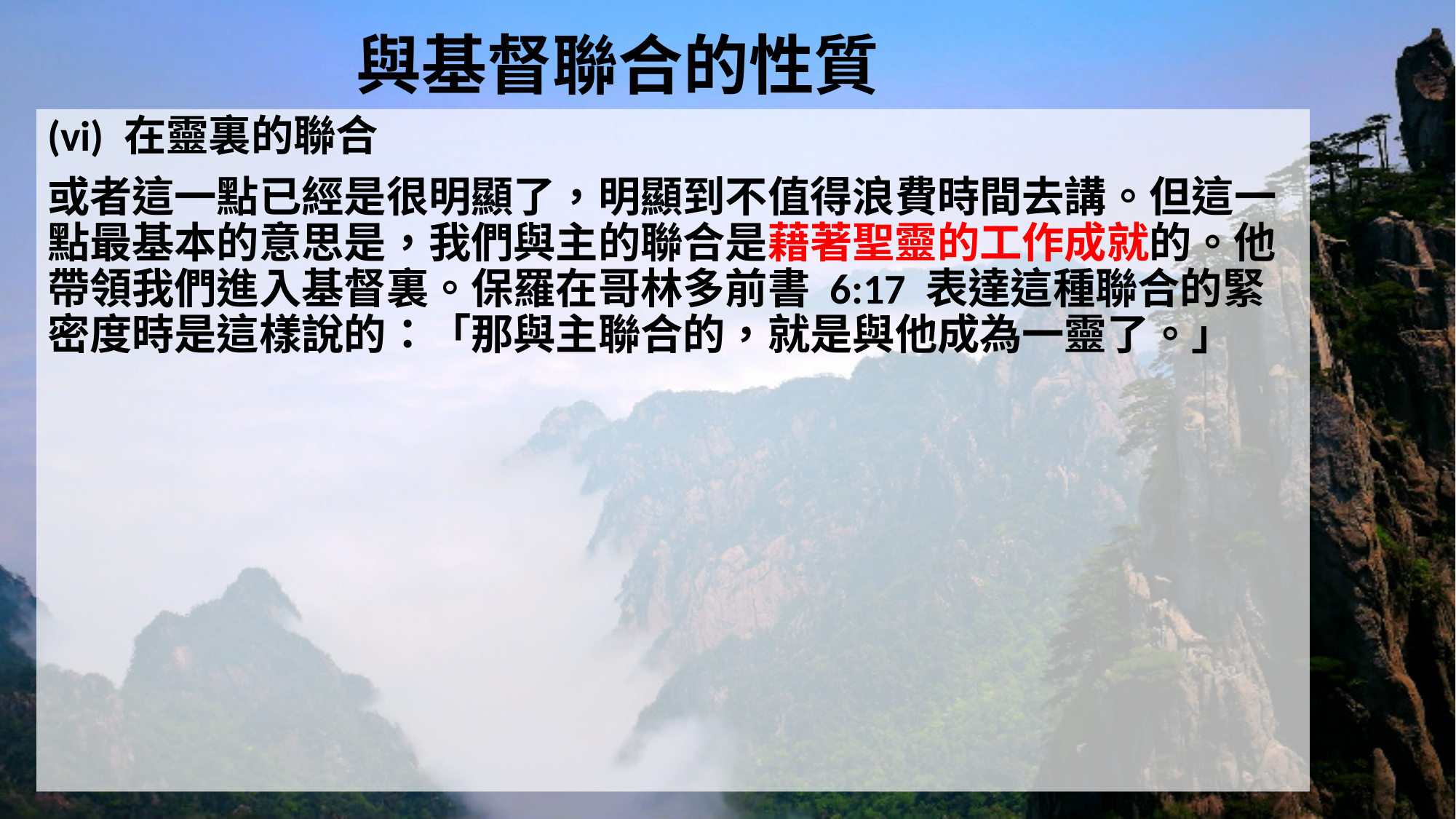

# 與基督聯合的性質
(vi) 在靈裏的聯合
或者這一點已經是很明顯了，明顯到不值得浪費時間去講。但這一點最基本的意思是，我們與主的聯合是藉著聖靈的工作成就的。他帶領我們進入基督裏。保羅在哥林多前書 6:17 表達這種聯合的緊密度時是這樣說的：「那與主聯合的，就是與他成為一靈了。」